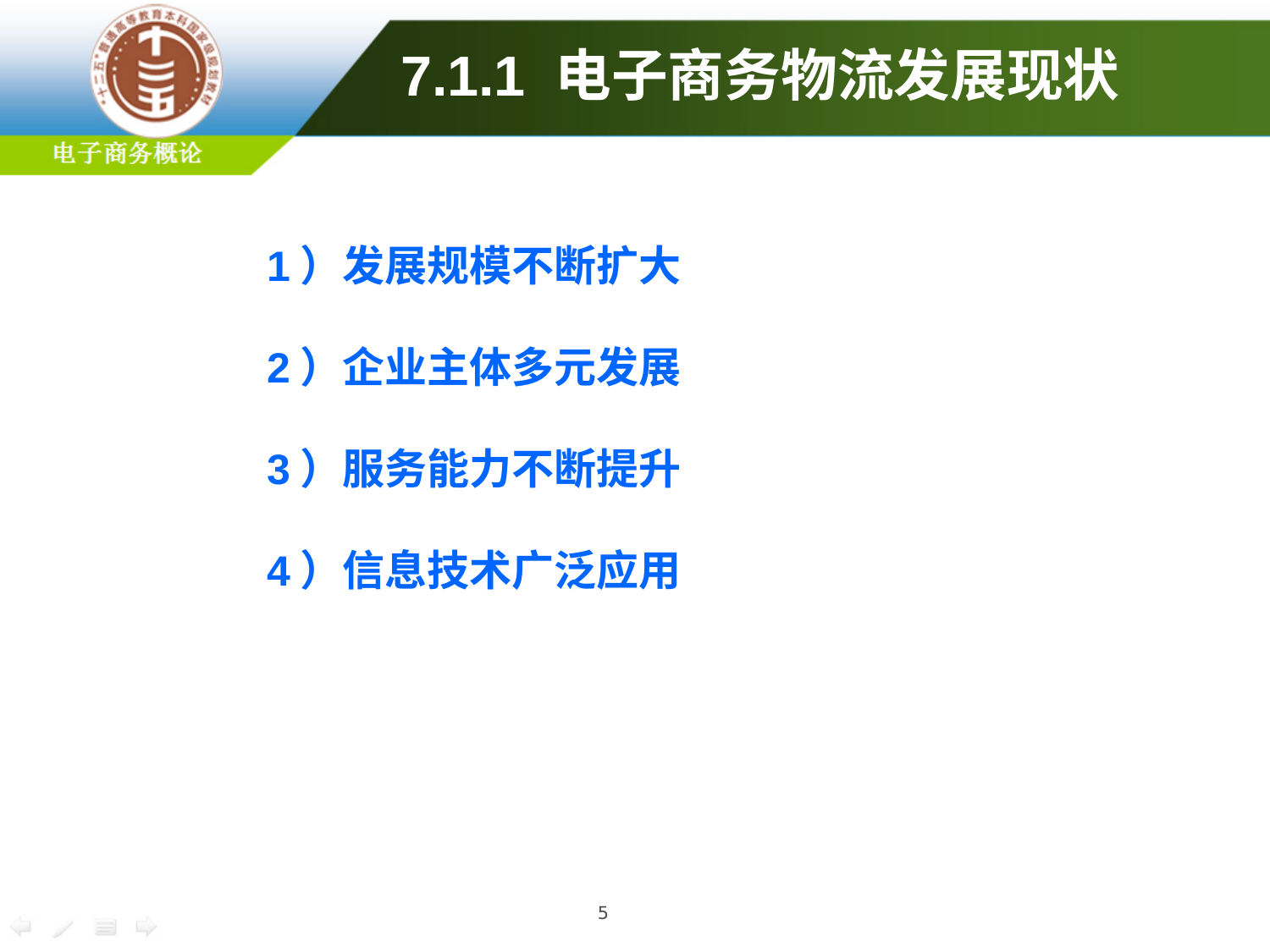

7.1.1 电子商务物流发展现状
1）发展规模不断扩大

2）企业主体多元发展

3）服务能力不断提升

4）信息技术广泛应用

5